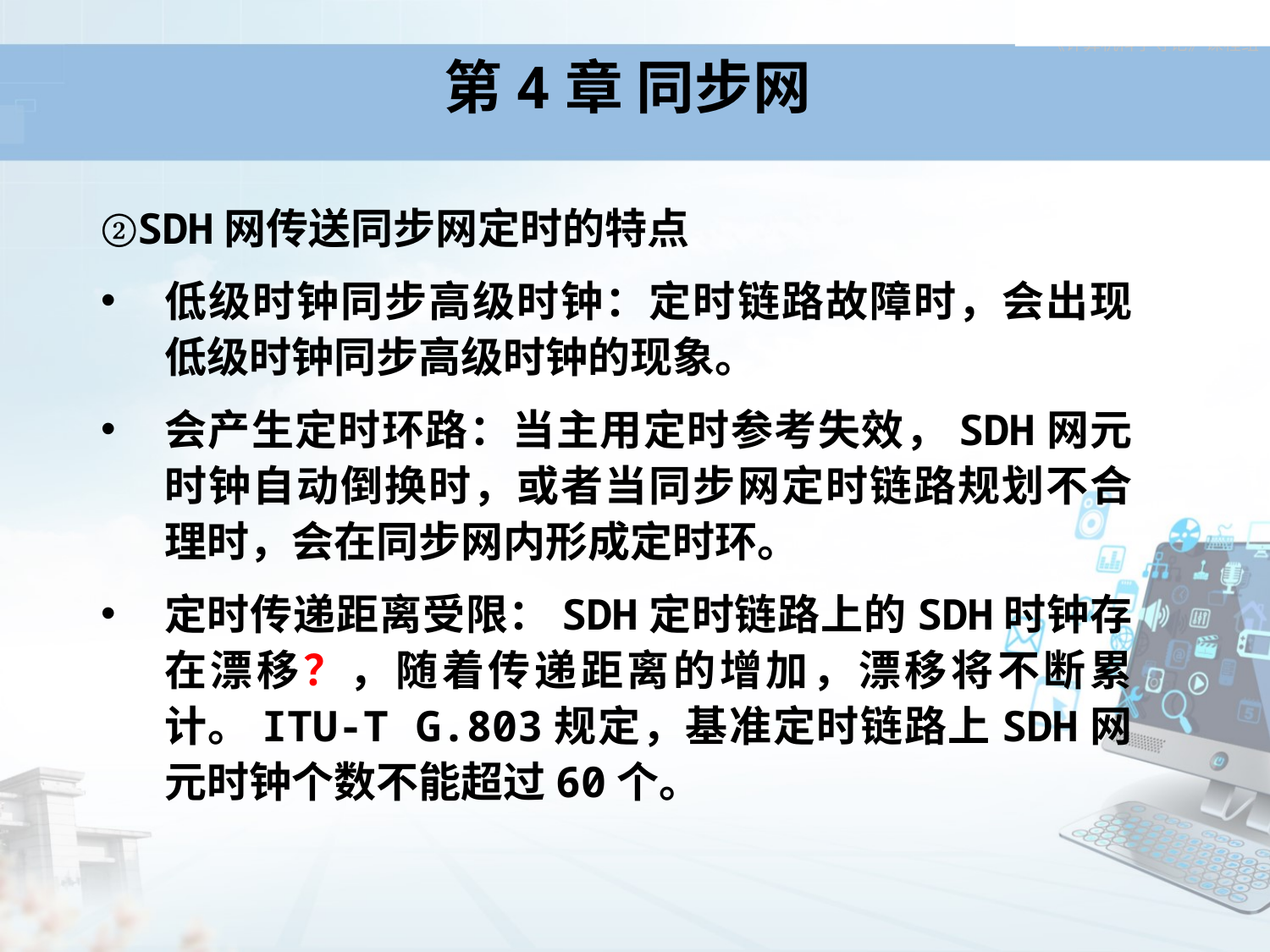

# 第4章 同步网
②SDH网传送同步网定时的特点
低级时钟同步高级时钟：定时链路故障时，会出现低级时钟同步高级时钟的现象。
会产生定时环路：当主用定时参考失效，SDH网元时钟自动倒换时，或者当同步网定时链路规划不合理时，会在同步网内形成定时环。
定时传递距离受限：SDH定时链路上的SDH时钟存在漂移？，随着传递距离的增加，漂移将不断累计。ITU-T G.803规定，基准定时链路上SDH网元时钟个数不能超过60个。